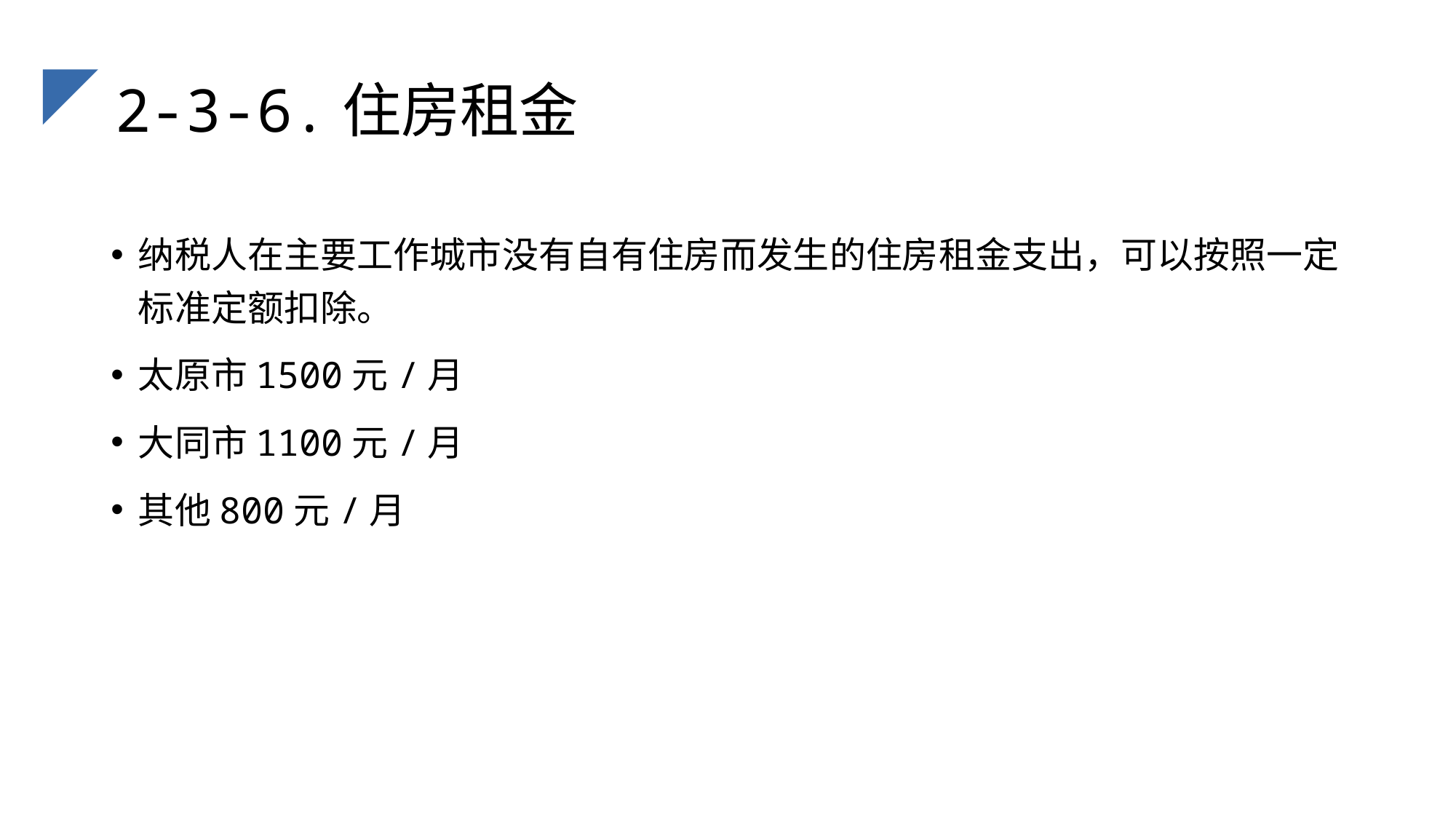

# 2-3-6.住房租金
纳税人在主要工作城市没有自有住房而发生的住房租金支出，可以按照一定标准定额扣除。
太原市1500元/月
大同市1100元/月
其他800元/月